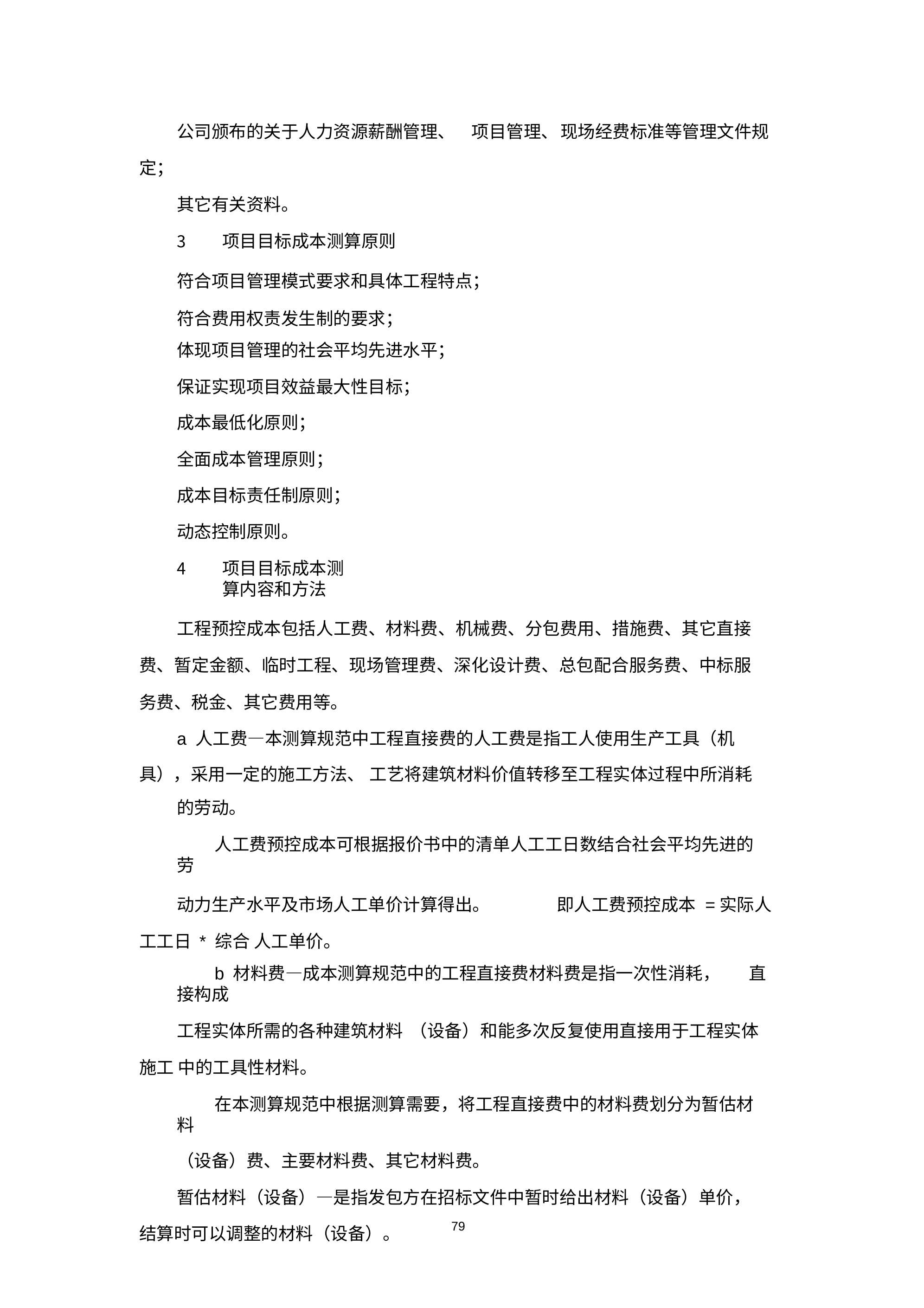

公司颁布的关于人力资源薪酬管理、
项目管理、现场经费标准等管理文件规
定；
其它有关资料。
项目目标成本测算原则
符合项目管理模式要求和具体工程特点； 符合费用权责发生制的要求；
体现项目管理的社会平均先进水平；
保证实现项目效益最大性目标； 成本最低化原则；
全面成本管理原则；  成本目标责任制原则； 动态控制原则。
项目目标成本测算内容和方法
工程预控成本包括人工费、材料费、机械费、分包费用、措施费、其它直接 费、暂定金额、临时工程、现场管理费、深化设计费、总包配合服务费、中标服 务费、税金、其它费用等。
a 人工费—本测算规范中工程直接费的人工费是指工人使用生产工具（机 具），采用一定的施工方法、 工艺将建筑材料价值转移至工程实体过程中所消耗
的劳动。
人工费预控成本可根据报价书中的清单人工工日数结合社会平均先进的劳
动力生产水平及市场人工单价计算得出。	即人工费预控成本 =实际人工工日 * 综合 人工单价。
b 材料费—成本测算规范中的工程直接费材料费是指一次性消耗，	直接构成
工程实体所需的各种建筑材料 （设备）和能多次反复使用直接用于工程实体施工 中的工具性材料。
在本测算规范中根据测算需要，将工程直接费中的材料费划分为暂估材料
（设备）费、主要材料费、其它材料费。
暂估材料（设备）—是指发包方在招标文件中暂时给出材料（设备）单价， 结算时可以调整的材料（设备）。
79